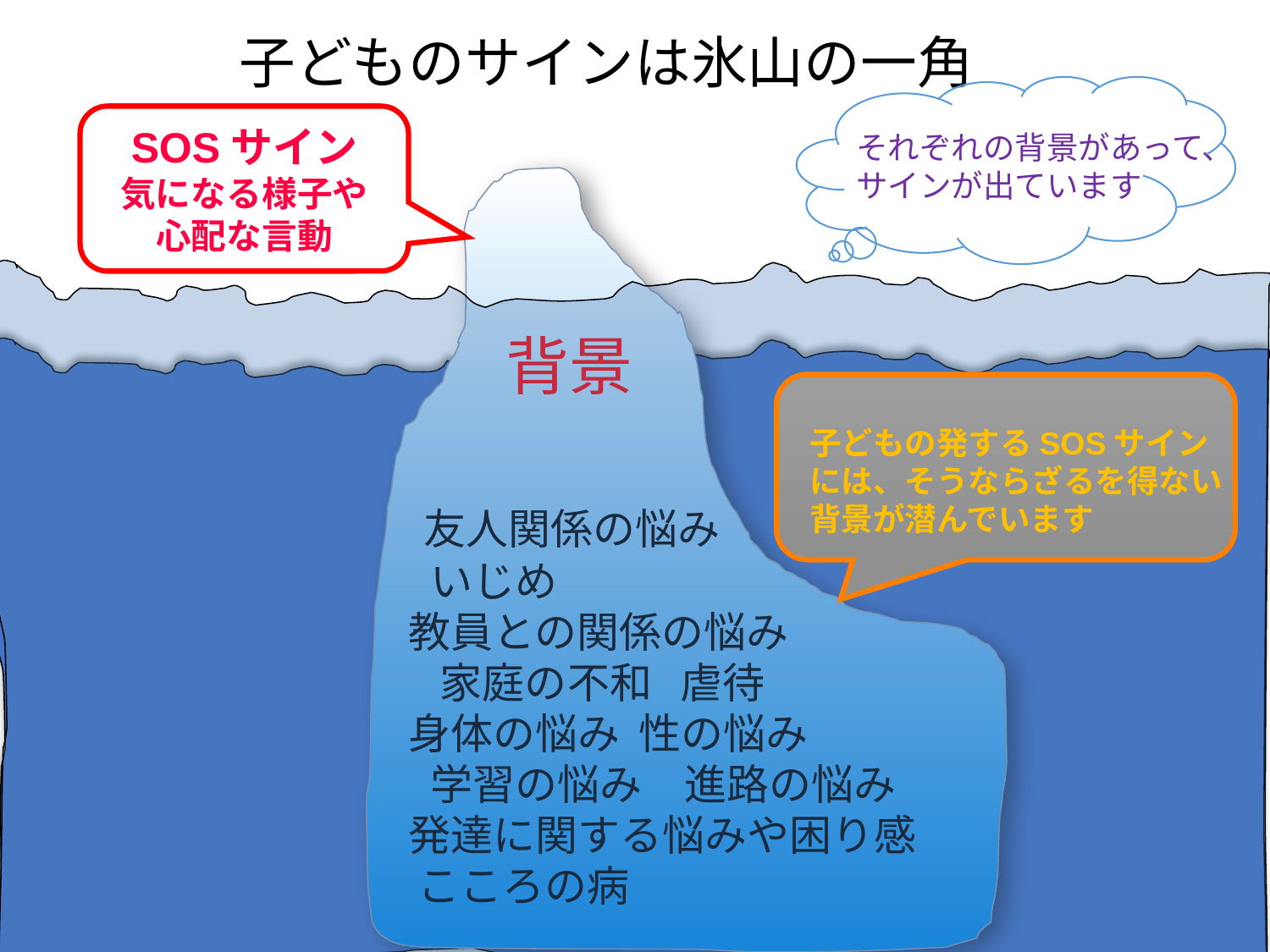

子どものサインは氷山の一角

SOSサイン
気になる様子や
心配な言動
それぞれの背景があって、
サインが出ています

　　背景

   友人関係の悩み
　 いじめ
  教員との関係の悩み
　  家庭の不和   虐待
  身体の悩み  性の悩み
　 学習の悩み　進路の悩み
  発達に関する悩みや困り感
   こころの病

子どもの発するSOSサイン
には、そうならざるを得ない
背景が潜んでいます